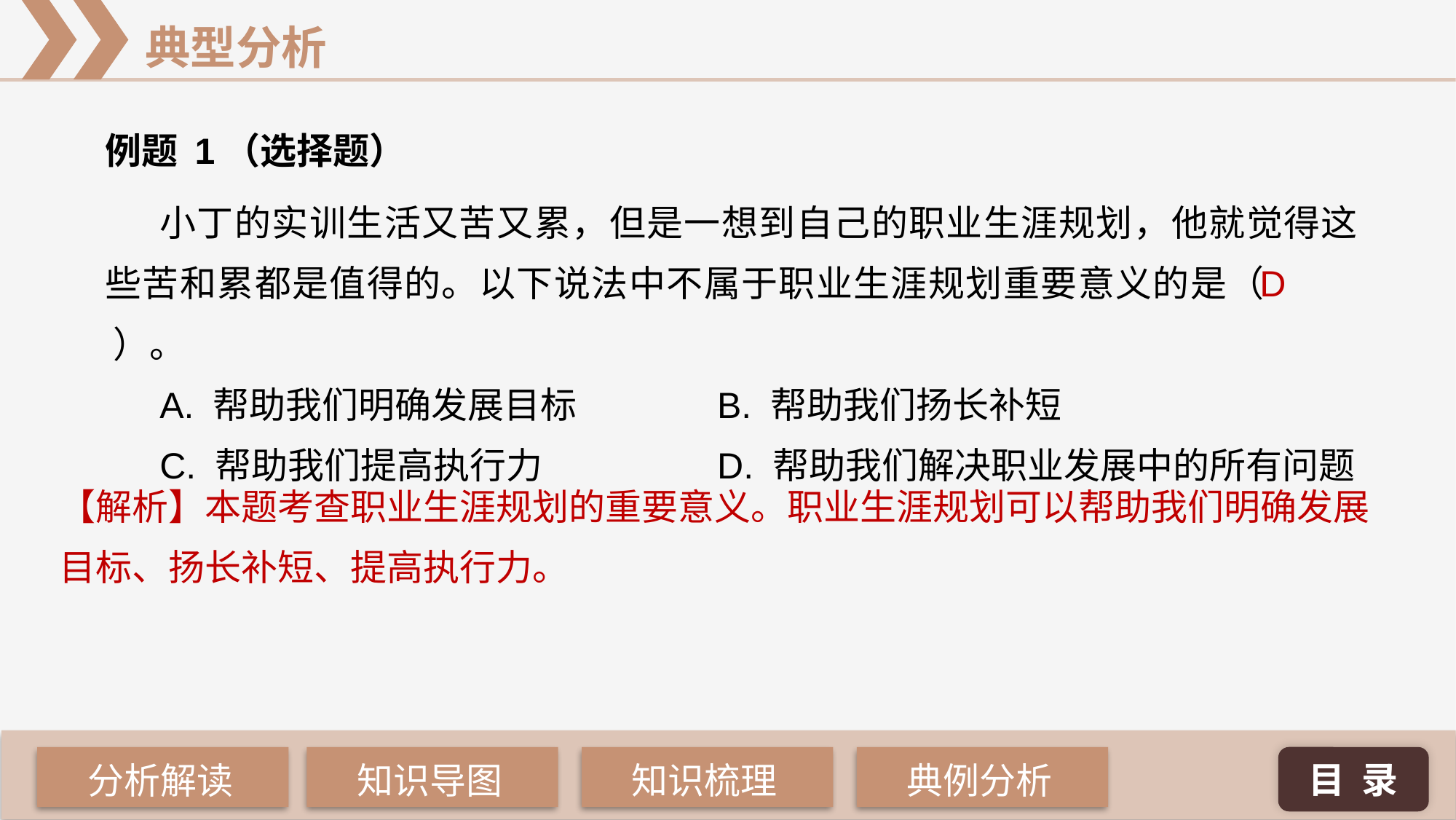

例题 1（选择题）
小丁的实训生活又苦又累，但是一想到自己的职业生涯规划，他就觉得这些苦和累都是值得的。以下说法中不属于职业生涯规划重要意义的是（ 	    ）。
A. 帮助我们明确发展目标 	       B. 帮助我们扬长补短
C. 帮助我们提高执行力 	       D. 帮助我们解决职业发展中的所有问题
D
【解析】本题考查职业生涯规划的重要意义。职业生涯规划可以帮助我们明确发展目标、扬长补短、提高执行力。